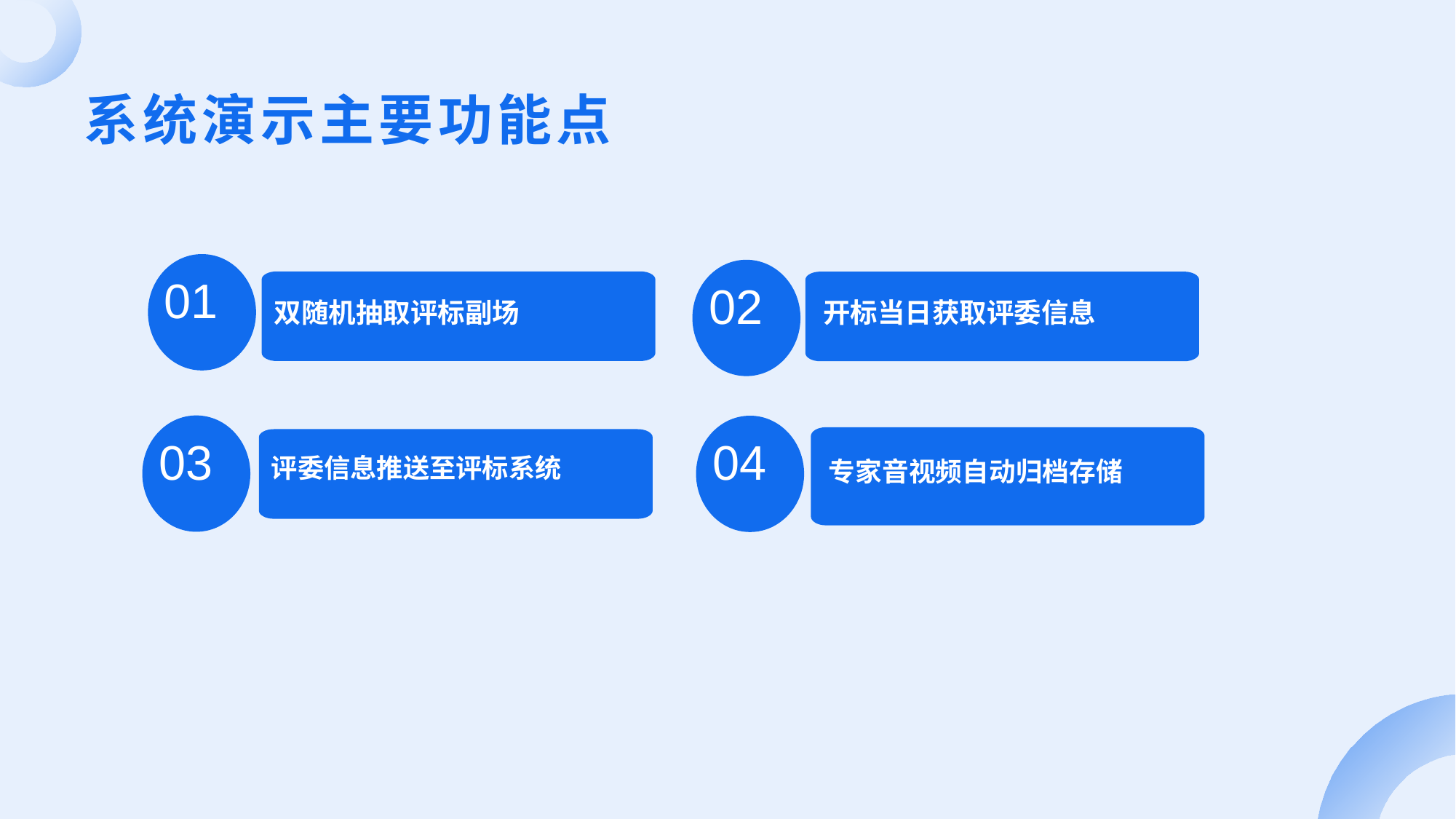

系统演示主要功能点

01
02

双随机抽取评标副场
开标当日获取评委信息

04
03

评委信息推送至评标系统
专家音视频自动归档存储